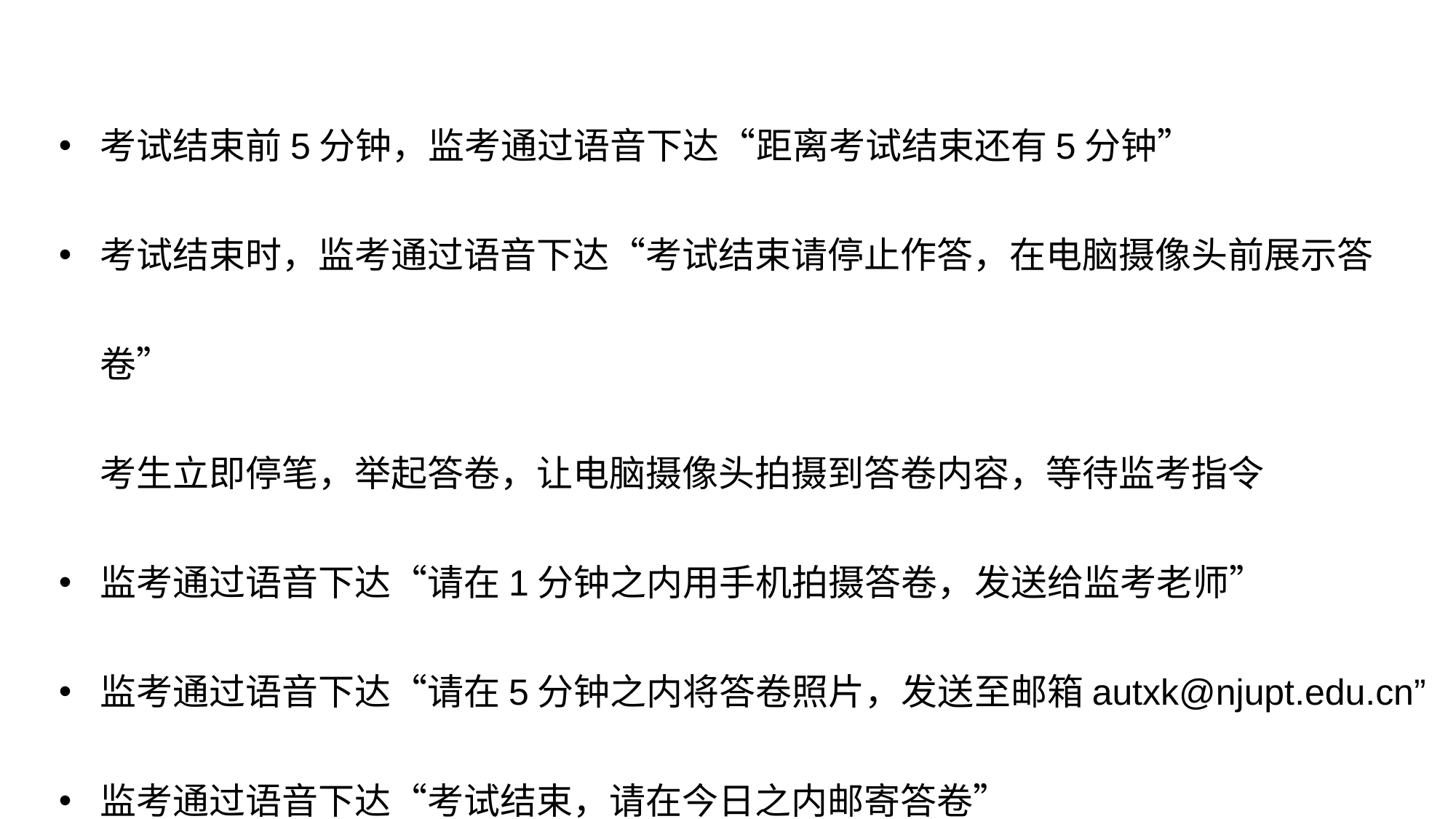

考试结束前5分钟，监考通过语音下达“距离考试结束还有5分钟”
考试结束时，监考通过语音下达“考试结束请停止作答，在电脑摄像头前展示答卷”
考生立即停笔，举起答卷，让电脑摄像头拍摄到答卷内容，等待监考指令
监考通过语音下达“请在1分钟之内用手机拍摄答卷，发送给监考老师”
监考通过语音下达“请在5分钟之内将答卷照片，发送至邮箱autxk@njupt.edu.cn”
监考通过语音下达“考试结束，请在今日之内邮寄答卷”